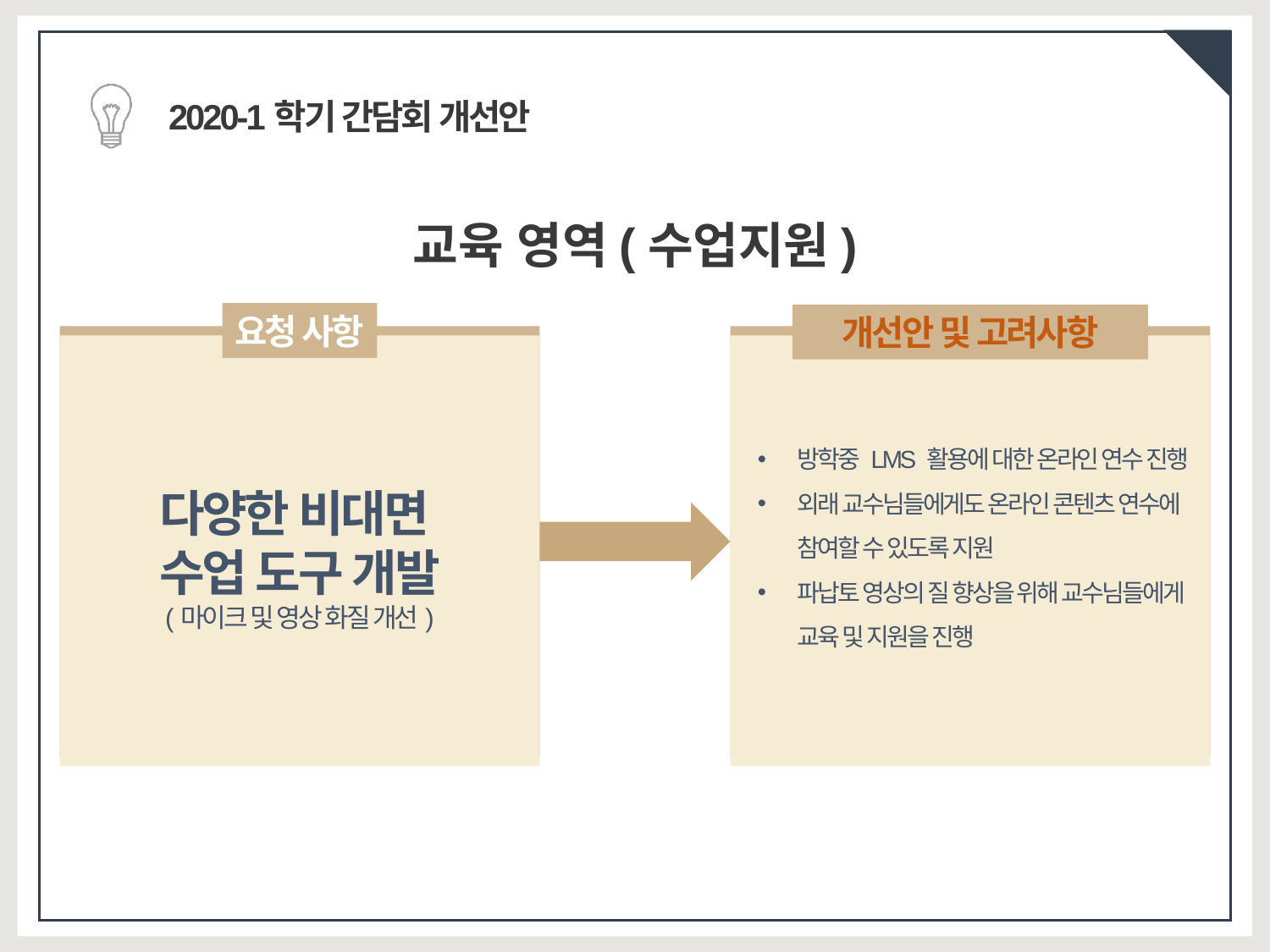

2020-1학기 간담회 개선안
교육 영역(수업지원)
요청 사항
개선안 및 고려사항

방학중 LMS 활용에 대한 온라인 연수 진행
외래 교수님들에게도 온라인 콘텐츠 연수에 참여할 수 있도록 지원
파납토 영상의 질 향상을 위해 교수님들에게 교육 및 지원을 진행
다양한 비대면
수업 도구 개발
(마이크 및 영상 화질 개선)